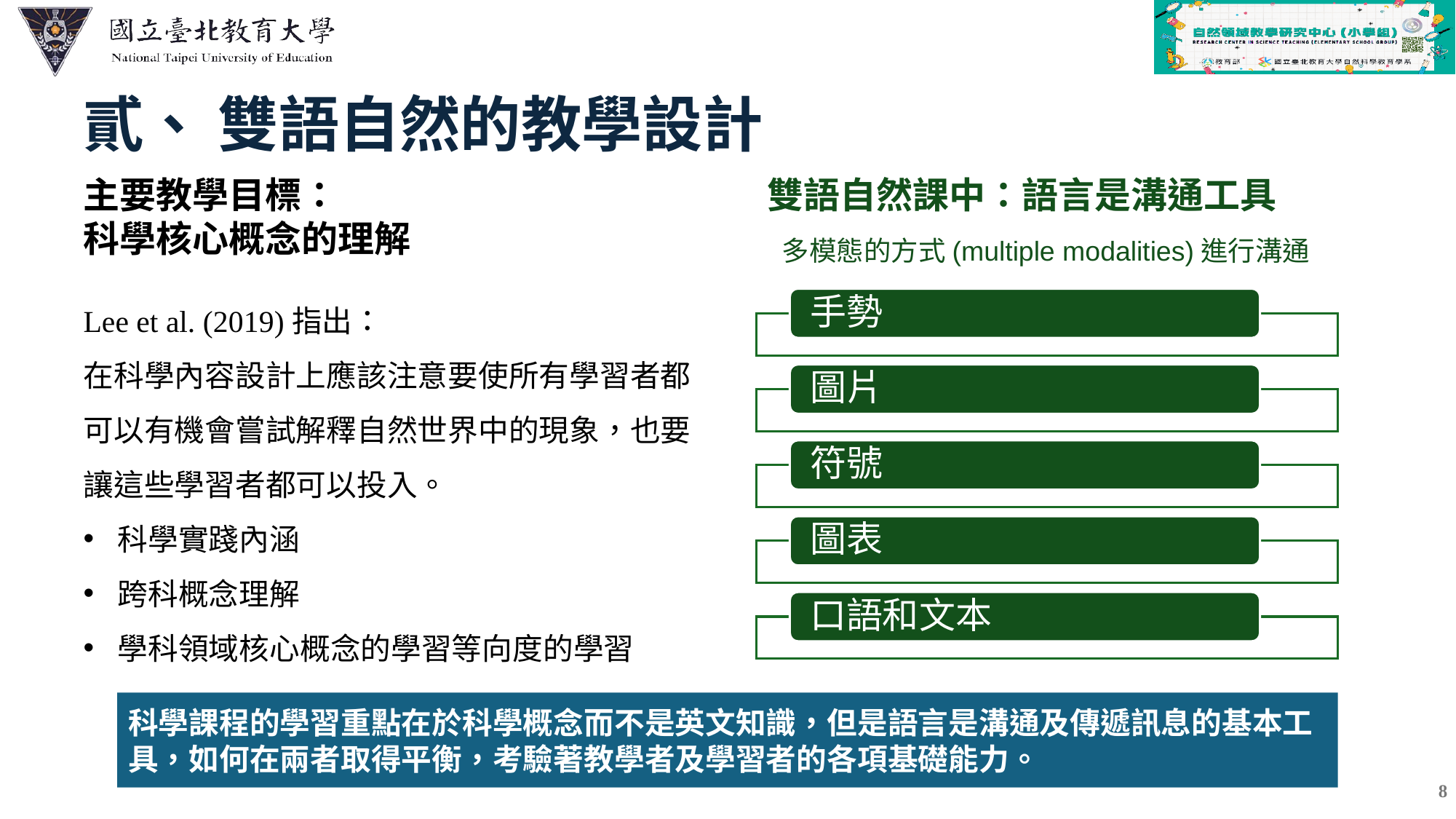

|  |
| --- |
|  |
|  |
|  |
|  |
|  |
貳、 雙語自然的教學設計
主要教學目標：
科學核心概念的理解
雙語自然課中：語言是溝通工具
多模態的方式(multiple modalities)進行溝通
Lee et al. (2019)指出：
在科學內容設計上應該注意要使所有學習者都可以有機會嘗試解釋自然世界中的現象，也要讓這些學習者都可以投入。
科學實踐內涵
跨科概念理解
學科領域核心概念的學習等向度的學習
手勢

圖片

符號

圖表

口語和文本

科學課程的學習重點在於科學概念而不是英文知識，但是語言是溝通及傳遞訊息的基本工具，如何在兩者取得平衡，考驗著教學者及學習者的各項基礎能力。
8